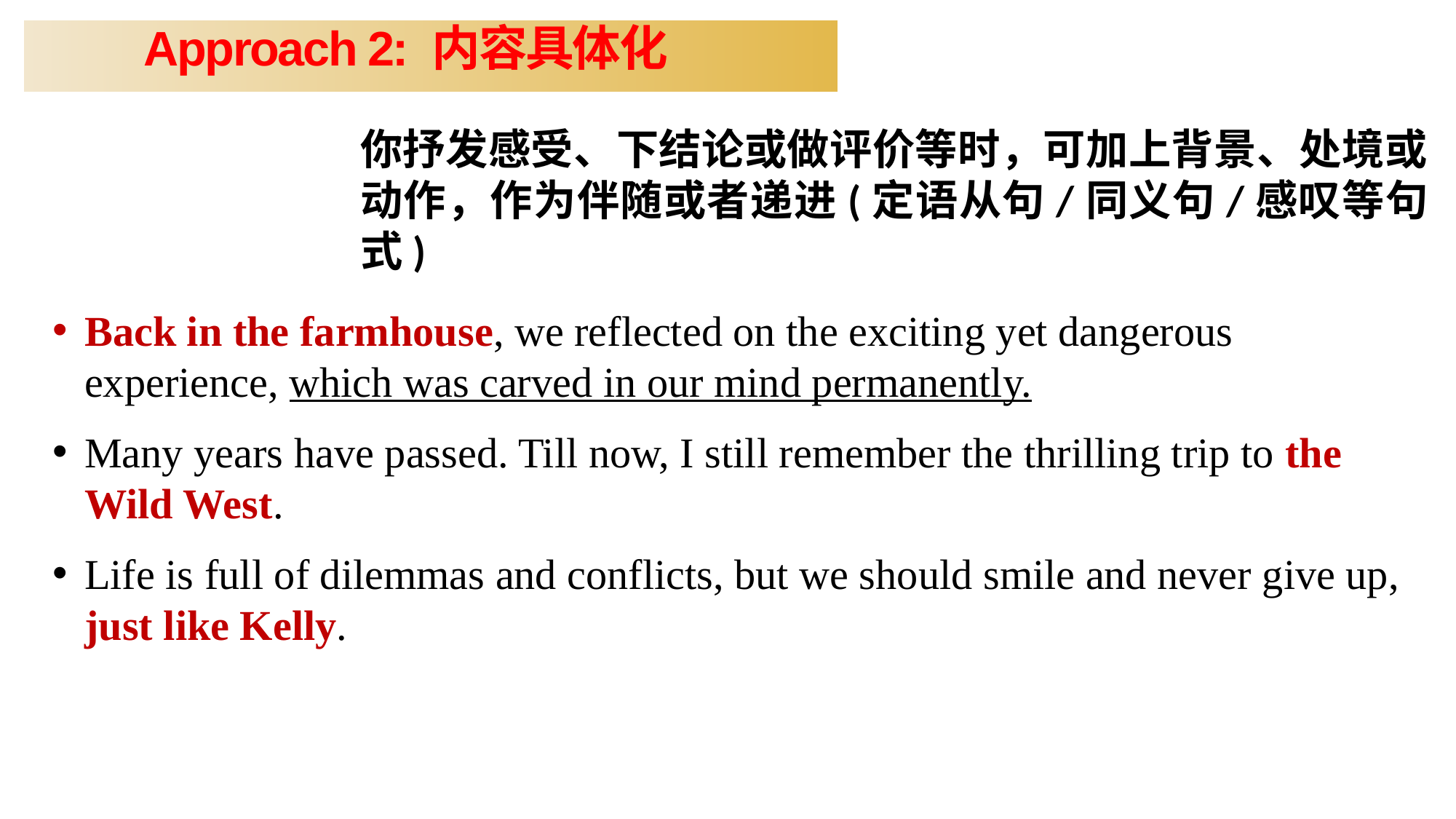

Approach 2: 内容具体化
你抒发感受、下结论或做评价等时，可加上背景、处境或动作，作为伴随或者递进(定语从句/同义句/感叹等句式)
Back in the farmhouse, we reflected on the exciting yet dangerous experience, which was carved in our mind permanently.
Many years have passed. Till now, I still remember the thrilling trip to the Wild West.
Life is full of dilemmas and conflicts, but we should smile and never give up, just like Kelly.